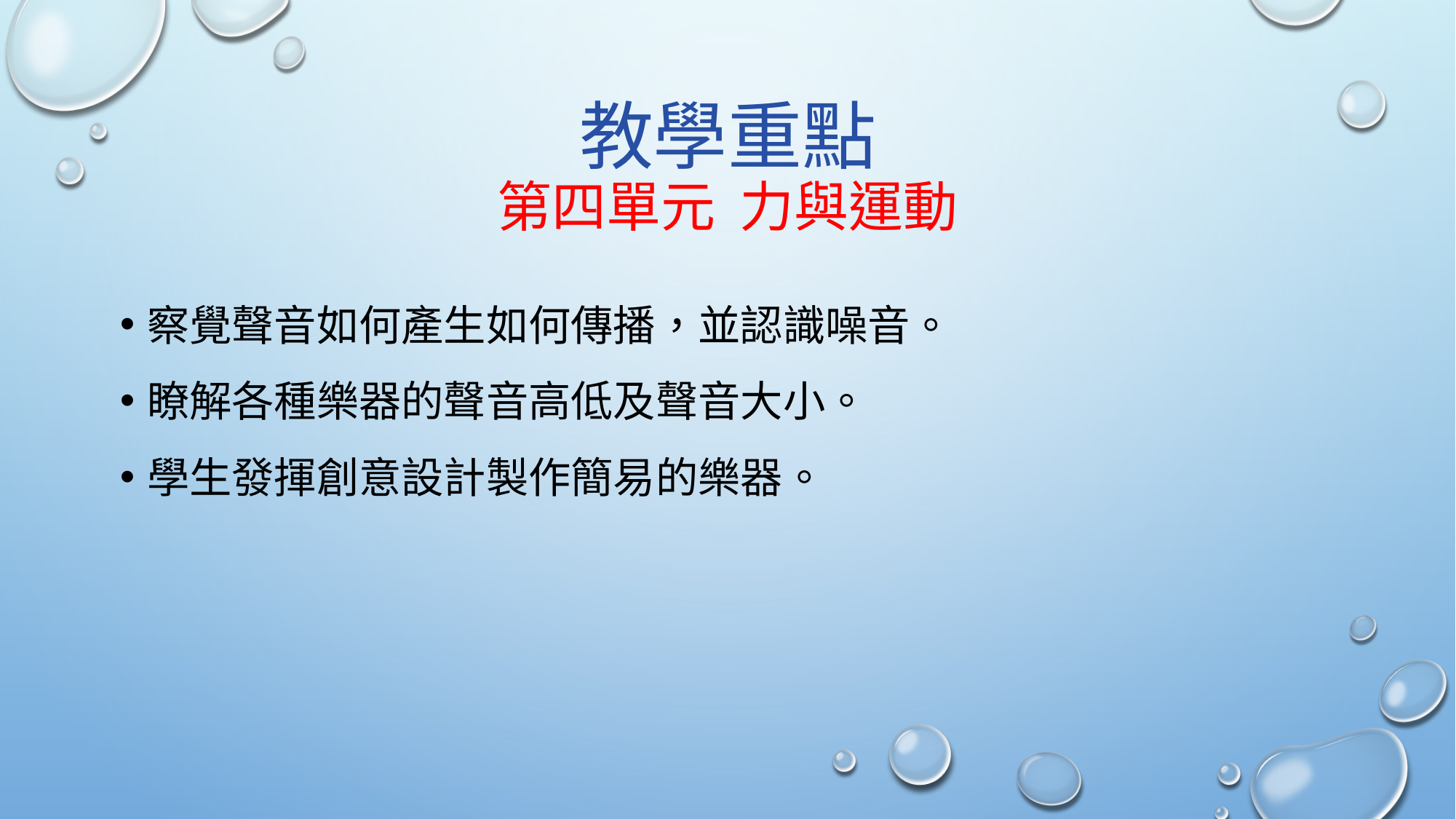

# 教學重點 第四單元  力與運動
察覺聲音如何產生如何傳播，並認識噪音。
瞭解各種樂器的聲音高低及聲音大小。
學生發揮創意設計製作簡易的樂器。